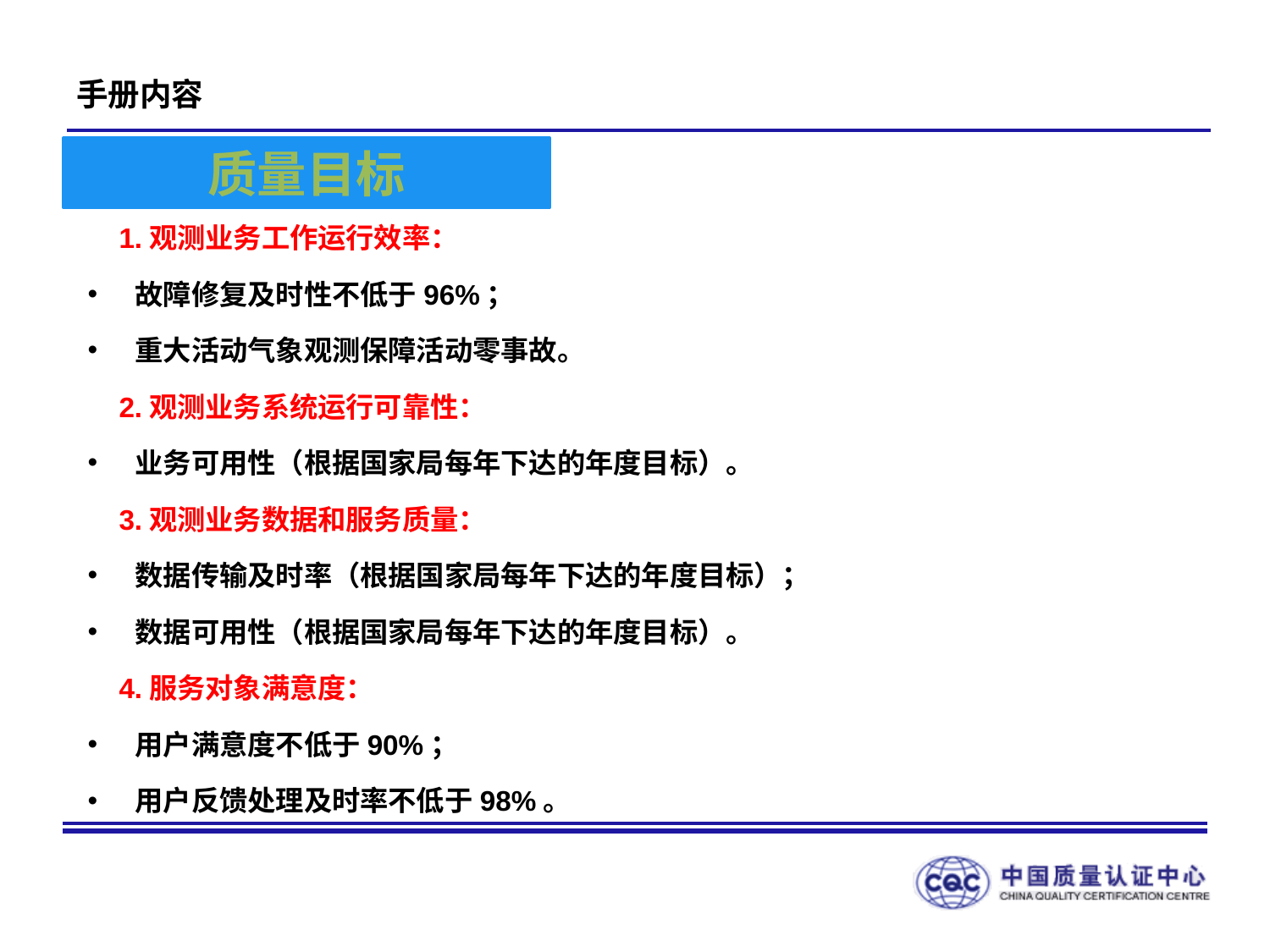

# 手册内容
质量目标
    1.观测业务工作运行效率：
故障修复及时性不低于96%；
重大活动气象观测保障活动零事故。
    2.观测业务系统运行可靠性：
业务可用性（根据国家局每年下达的年度目标）。
    3.观测业务数据和服务质量：
数据传输及时率（根据国家局每年下达的年度目标）；
数据可用性（根据国家局每年下达的年度目标）。
    4.服务对象满意度：
用户满意度不低于90%；
用户反馈处理及时率不低于98%。